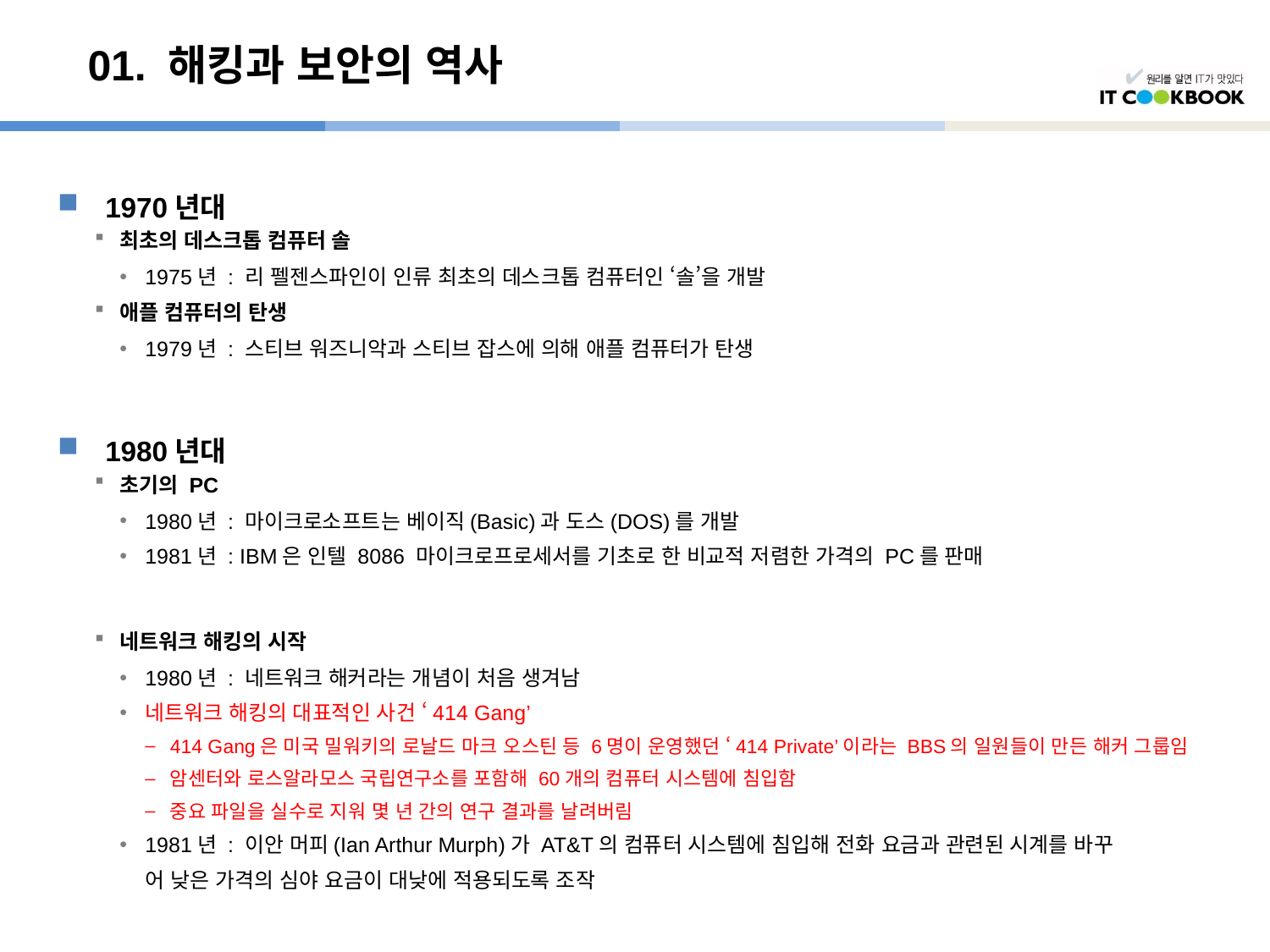

# 01. 해킹과 보안의 역사
1970년대
최초의 데스크톱 컴퓨터 솔
1975년 : 리 펠젠스파인이 인류 최초의 데스크톱 컴퓨터인 ‘솔’을 개발
애플 컴퓨터의 탄생
1979년 : 스티브 워즈니악과 스티브 잡스에 의해 애플 컴퓨터가 탄생

1980년대
초기의 PC
1980년 : 마이크로소프트는 베이직(Basic)과 도스(DOS)를 개발
1981년 : IBM은 인텔 8086 마이크로프로세서를 기초로 한 비교적 저렴한 가격의 PC를 판매

네트워크 해킹의 시작
1980년 : 네트워크 해커라는 개념이 처음 생겨남
네트워크 해킹의 대표적인 사건 ‘414 Gang’
414 Gang은 미국 밀워키의 로날드 마크 오스틴 등 6명이 운영했던 ‘414 Private’이라는 BBS의 일원들이 만든 해커 그룹임
암센터와 로스알라모스 국립연구소를 포함해 60개의 컴퓨터 시스템에 침입함
중요 파일을 실수로 지워 몇 년 간의 연구 결과를 날려버림
1981년 : 이안 머피(Ian Arthur Murph)가 AT&T의 컴퓨터 시스템에 침입해 전화 요금과 관련된 시계를 바꾸
	어 낮은 가격의 심야 요금이 대낮에 적용되도록 조작